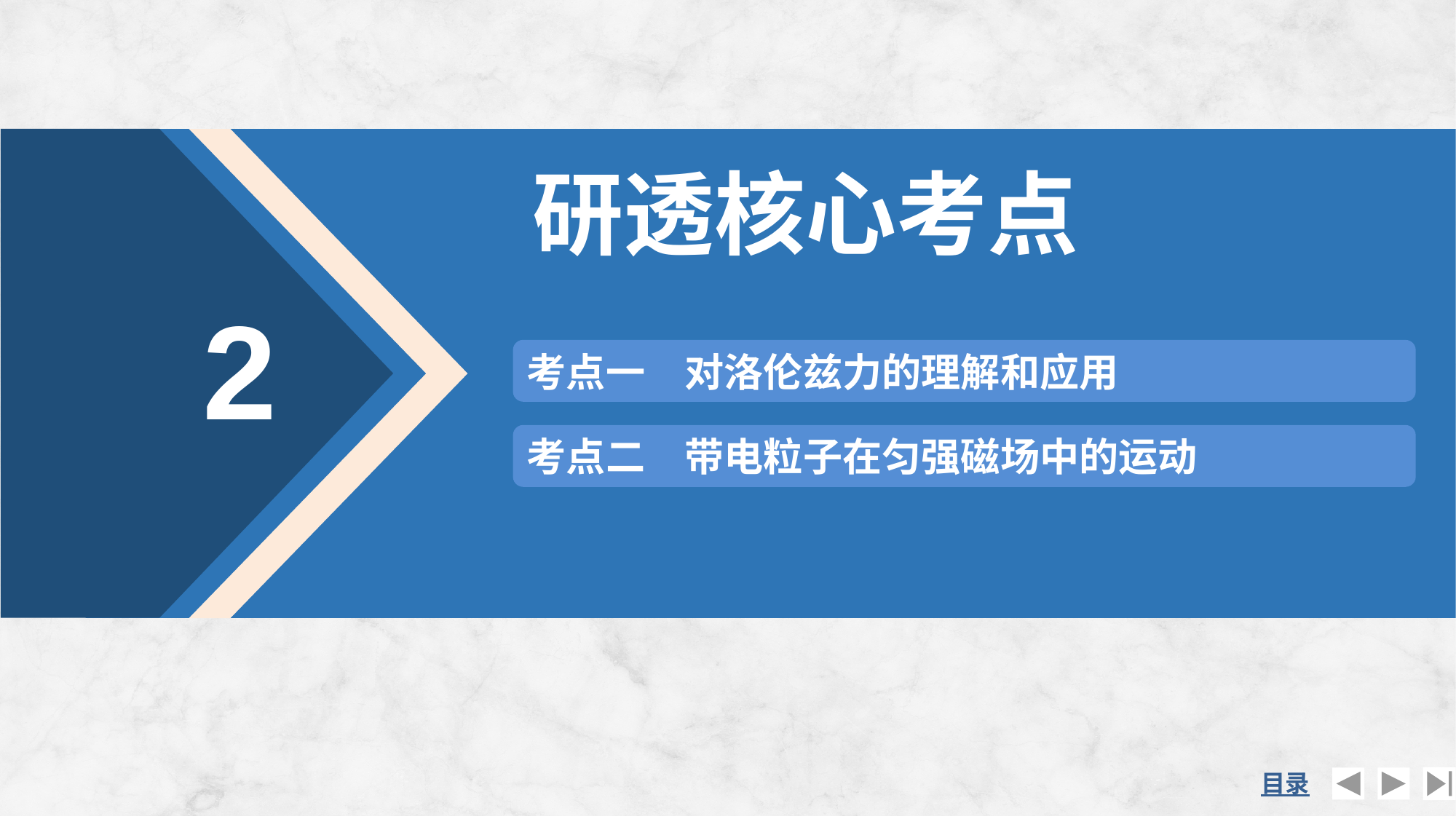

研透核心考点
2
考点一　对洛伦兹力的理解和应用
考点二　带电粒子在匀强磁场中的运动